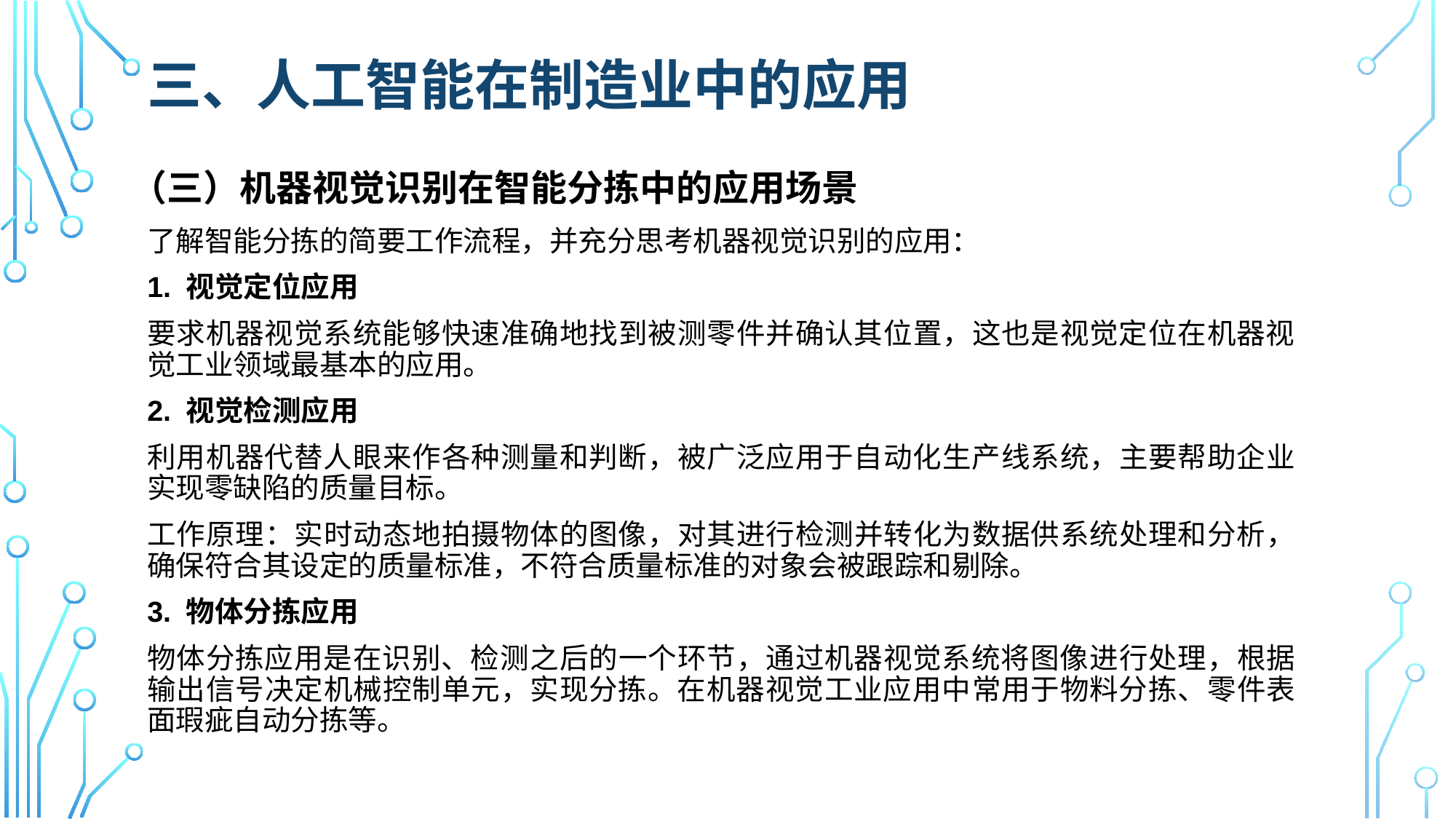

# 三、人工智能在制造业中的应用
（三）机器视觉识别在智能分拣中的应用场景
了解智能分拣的简要工作流程，并充分思考机器视觉识别的应用：
1. 视觉定位应用
要求机器视觉系统能够快速准确地找到被测零件并确认其位置，这也是视觉定位在机器视觉工业领域最基本的应用。
2. 视觉检测应用
利用机器代替人眼来作各种测量和判断，被广泛应用于自动化生产线系统，主要帮助企业实现零缺陷的质量目标。
工作原理：实时动态地拍摄物体的图像，对其进行检测并转化为数据供系统处理和分析，确保符合其设定的质量标准，不符合质量标准的对象会被跟踪和剔除。
3. 物体分拣应用
物体分拣应用是在识别、检测之后的一个环节，通过机器视觉系统将图像进行处理，根据输出信号决定机械控制单元，实现分拣。在机器视觉工业应用中常用于物料分拣、零件表面瑕疵自动分拣等。